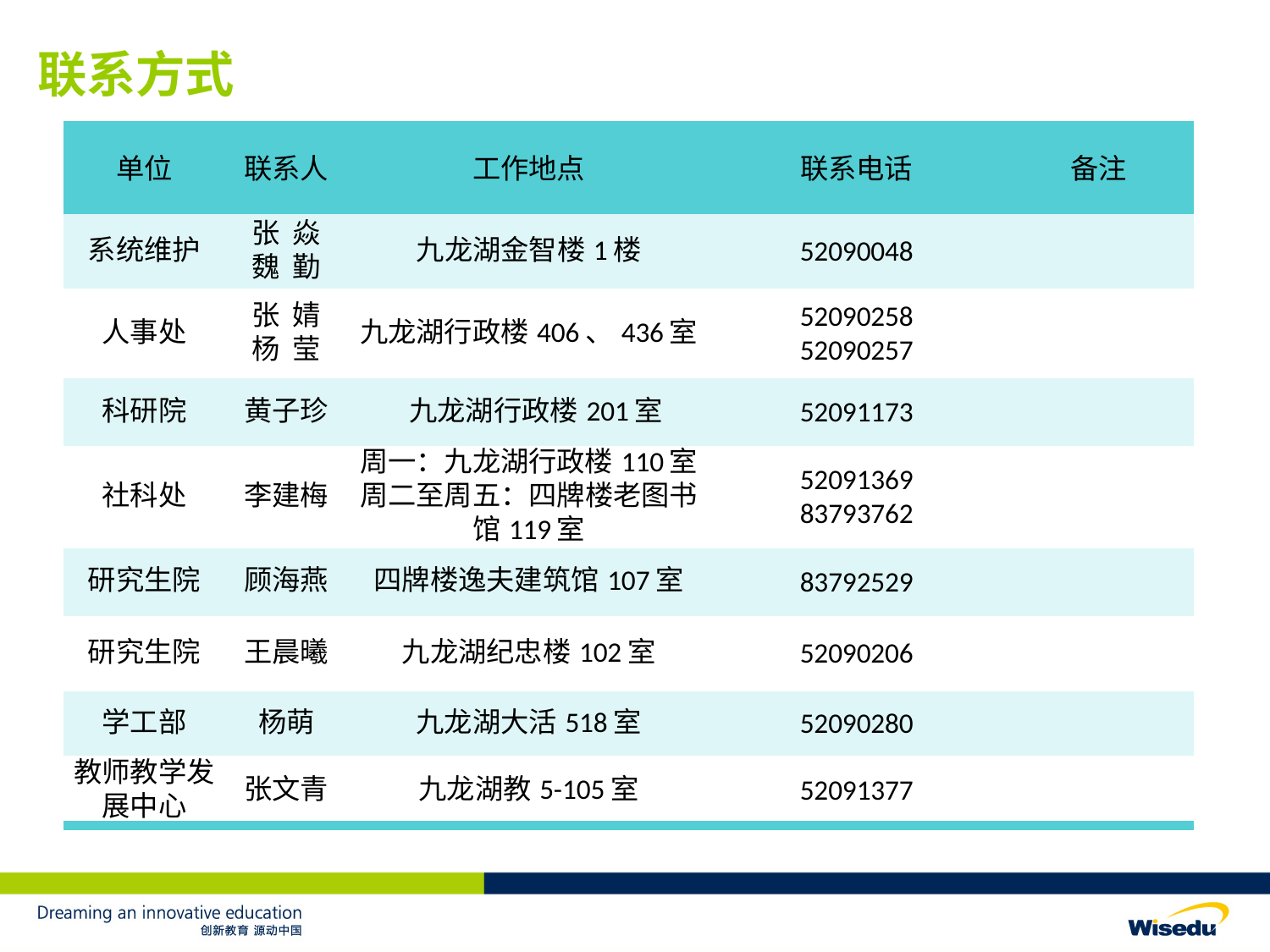

# 联系方式
| 单位 | 联系人 | 工作地点 | 联系电话 | 备注 |
| --- | --- | --- | --- | --- |
| 系统维护 | 张 焱 魏 勤 | 九龙湖金智楼1楼 | 52090048 |  |
| 人事处 | 张  婧 杨  莹 | 九龙湖行政楼406、436室 | 52090258 52090257 |  |
| 科研院 | 黄子珍 | 九龙湖行政楼201室 | 52091173 |  |
| 社科处 | 李建梅 | 周一：九龙湖行政楼110室 周二至周五：四牌楼老图书馆119室 | 52091369 83793762 |  |
| 研究生院 | 顾海燕 | 四牌楼逸夫建筑馆107室 | 83792529 |  |
| 研究生院 | 王晨曦 | 九龙湖纪忠楼102室 | 52090206 |  |
| 学工部 | 杨萌 | 九龙湖大活518室 | 52090280 |  |
| 教师教学发展中心 | 张文青 | 九龙湖教5-105室 | 52091377 |  |